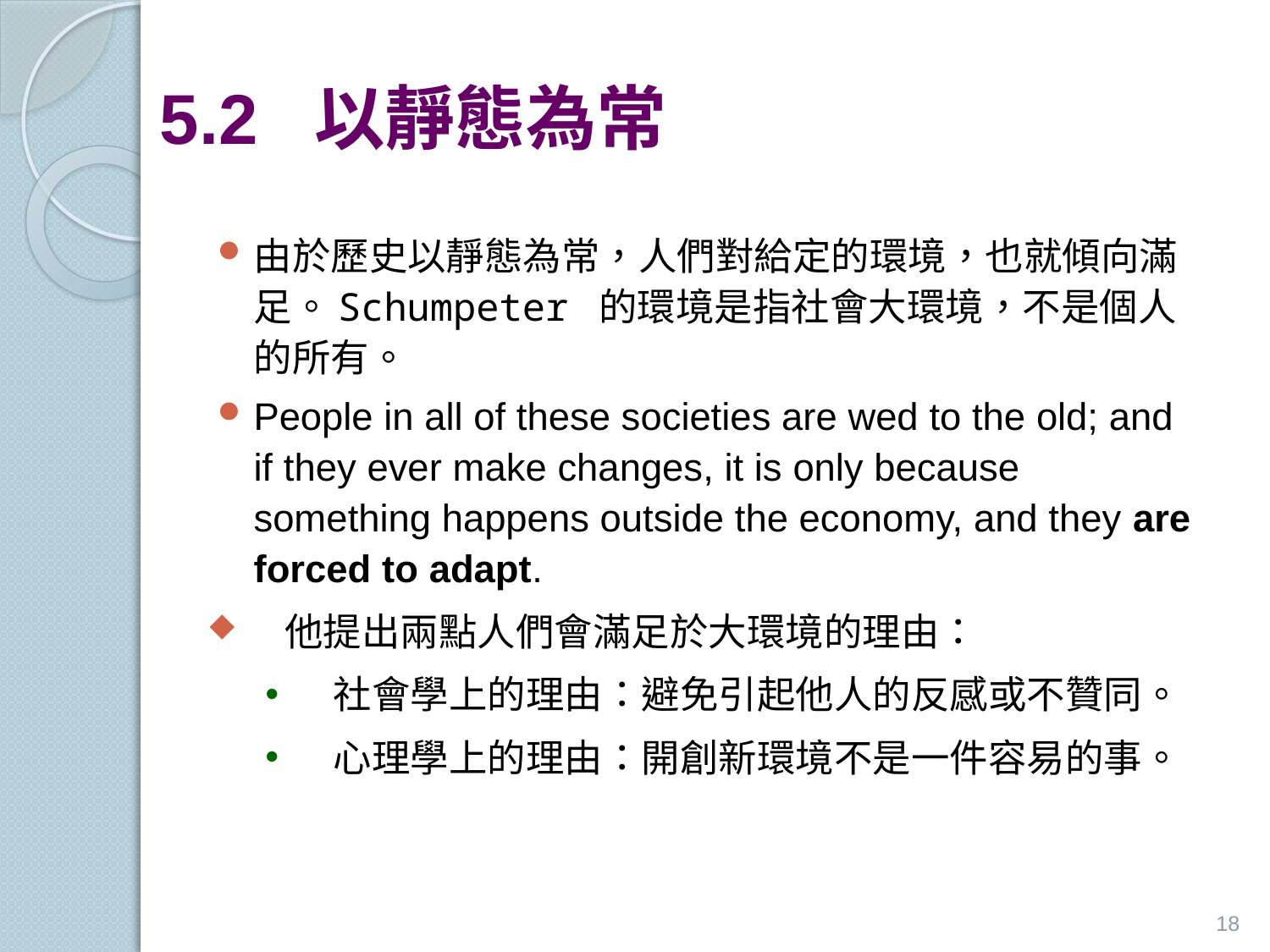

# 5.2  以靜態為常
由於歷史以靜態為常，人們對給定的環境，也就傾向滿足。Schumpeter 的環境是指社會大環境，不是個人的所有。
People in all of these societies are wed to the old; and if they ever make changes, it is only because something happens outside the economy, and they are forced to adapt.
他提出兩點人們會滿足於大環境的理由：
社會學上的理由：避免引起他人的反感或不贊同。
心理學上的理由：開創新環境不是一件容易的事。
18